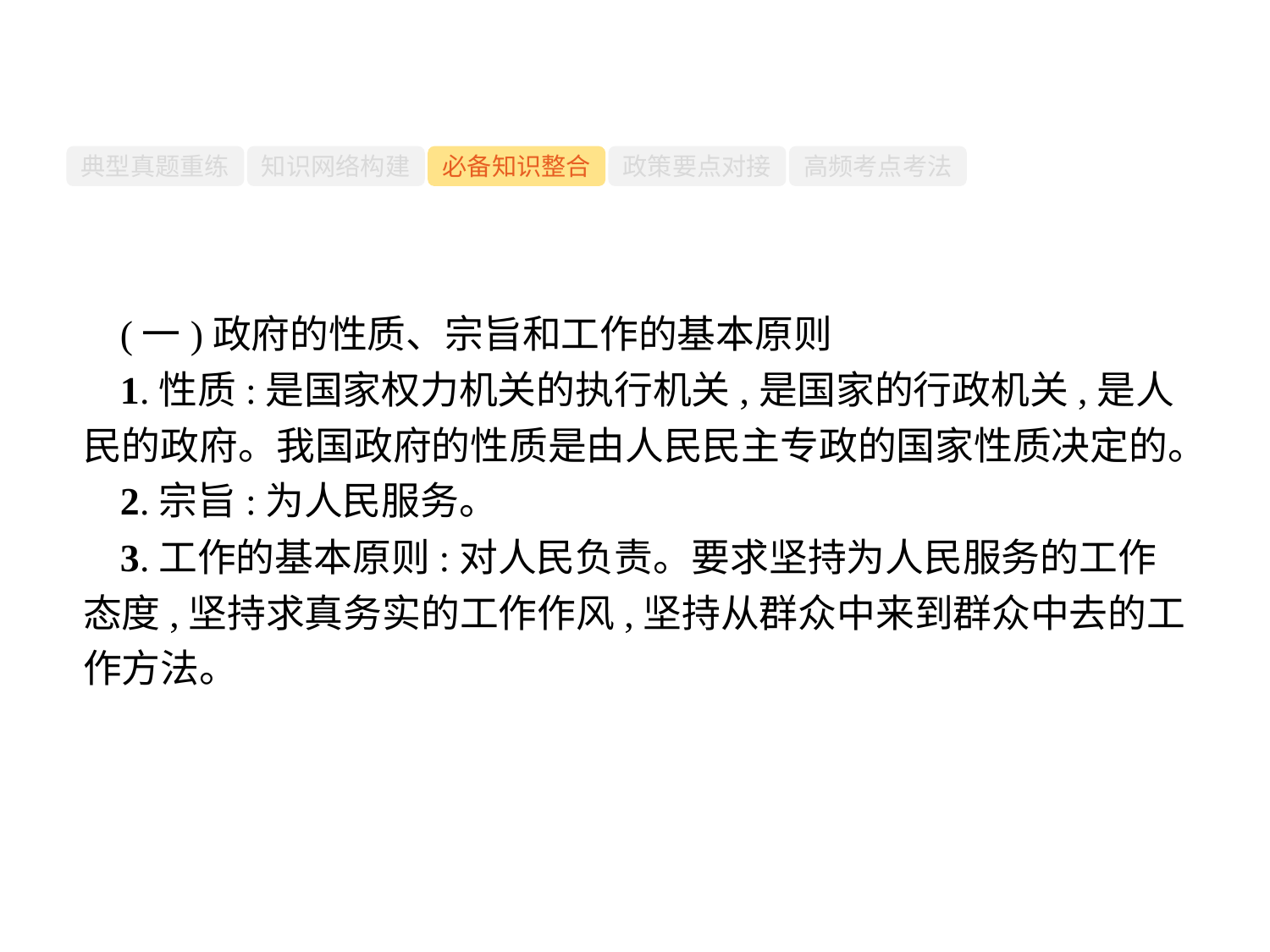

-50-
典型真题重练
知识网络构建
必备知识整合
政策要点对接
高频考点考法
(一)政府的性质、宗旨和工作的基本原则
1.性质:是国家权力机关的执行机关,是国家的行政机关,是人民的政府。我国政府的性质是由人民民主专政的国家性质决定的。
2.宗旨:为人民服务。
3.工作的基本原则:对人民负责。要求坚持为人民服务的工作态度,坚持求真务实的工作作风,坚持从群众中来到群众中去的工作方法。